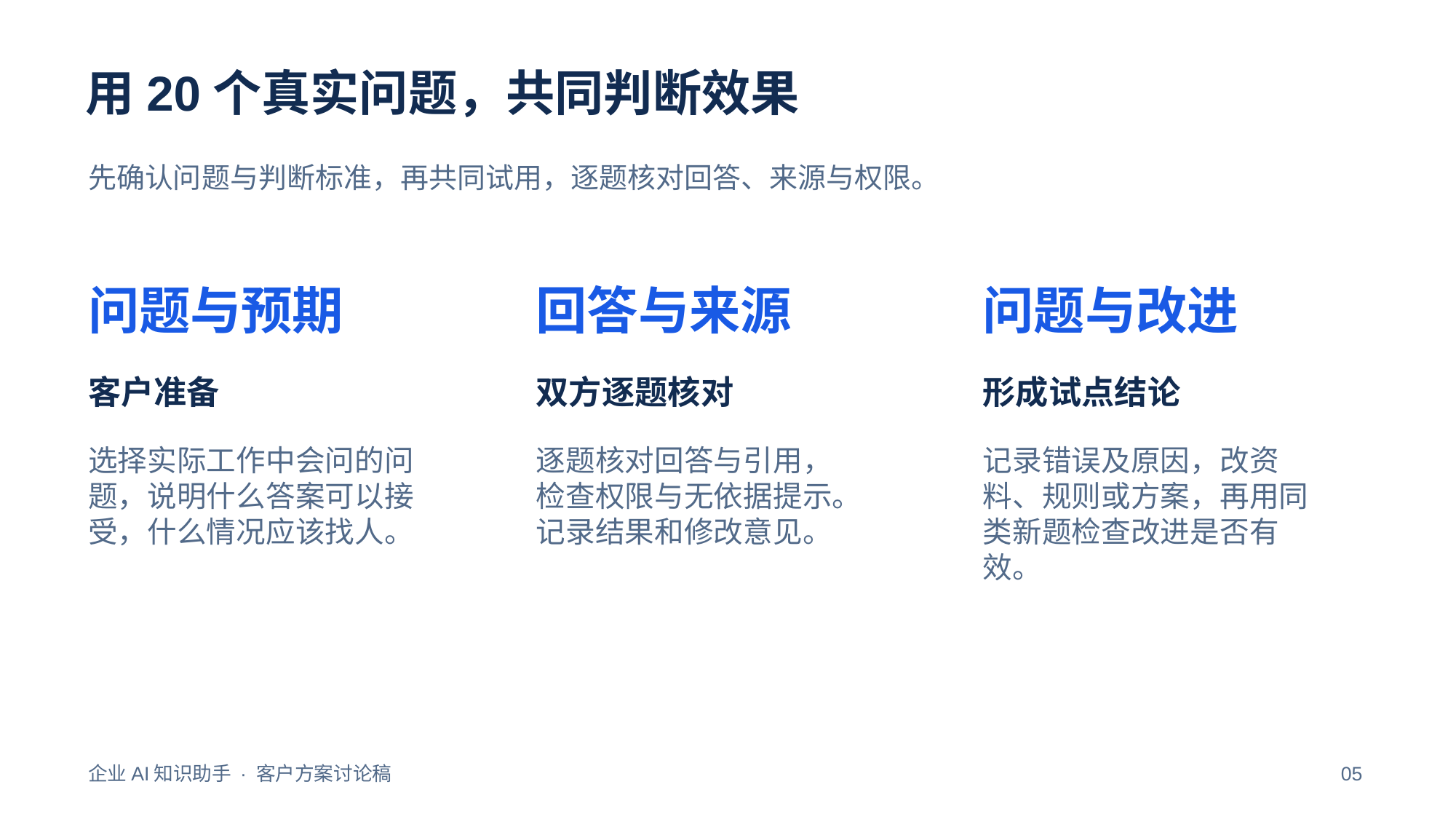

用20个真实问题，共同判断效果
先确认问题与判断标准，再共同试用，逐题核对回答、来源与权限。
问题与预期
回答与来源
问题与改进
客户准备
双方逐题核对
形成试点结论
选择实际工作中会问的问题，说明什么答案可以接受，什么情况应该找人。
逐题核对回答与引用，
检查权限与无依据提示。
记录结果和修改意见。
记录错误及原因，改资料、规则或方案，再用同类新题检查改进是否有效。
企业AI知识助手 · 客户方案讨论稿
05